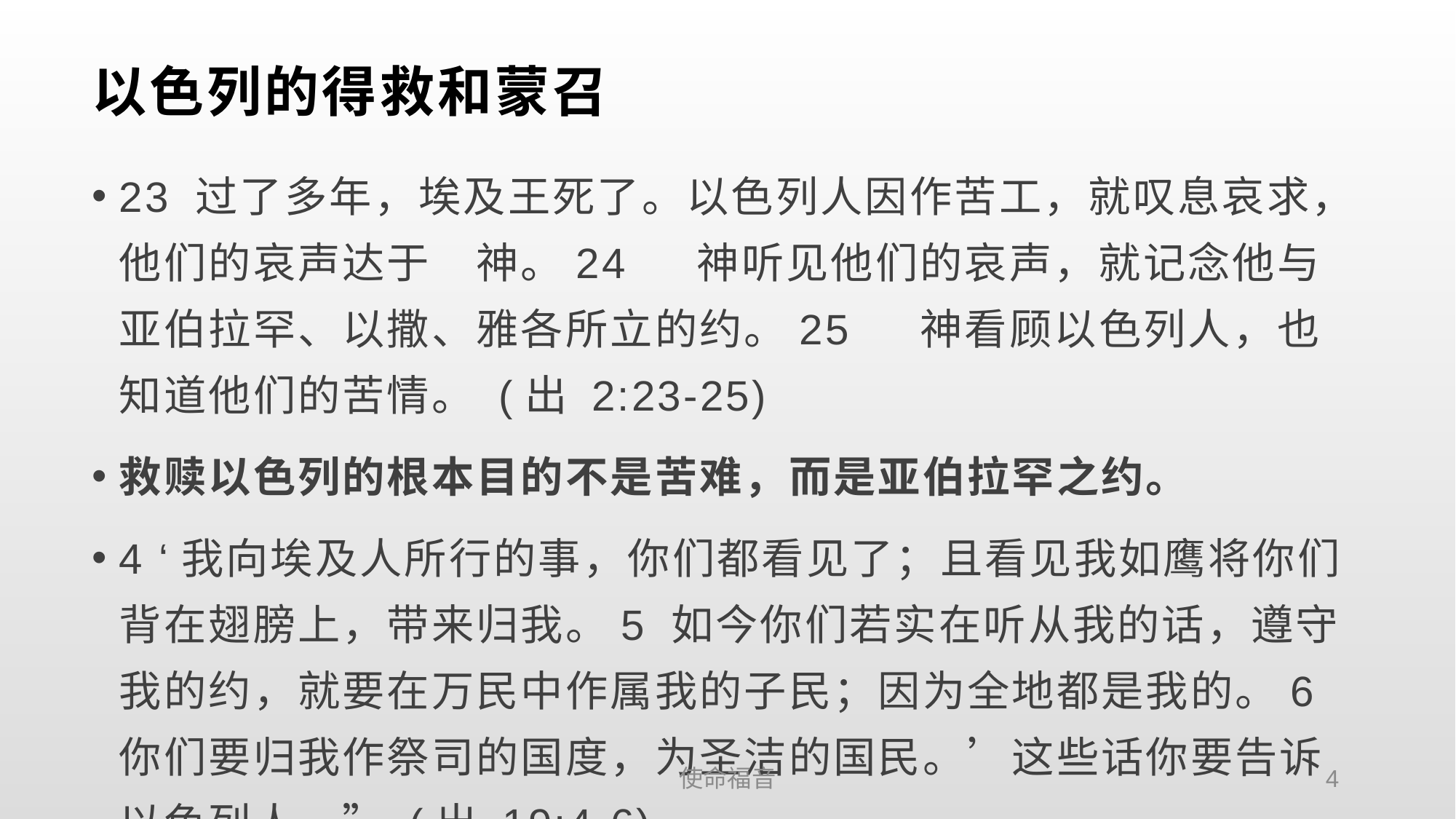

# 以色列的得救和蒙召
23 过了多年，埃及王死了。以色列人因作苦工，就叹息哀求，他们的哀声达于　神。24 　神听见他们的哀声，就记念他与亚伯拉罕、以撒、雅各所立的约。25 　神看顾以色列人，也知道他们的苦情。 (出 2:23-25)
救赎以色列的根本目的不是苦难，而是亚伯拉罕之约。
4 ‘我向埃及人所行的事，你们都看见了；且看见我如鹰将你们背在翅膀上，带来归我。5 如今你们若实在听从我的话，遵守我的约，就要在万民中作属我的子民；因为全地都是我的。6 你们要归我作祭司的国度，为圣洁的国民。’这些话你要告诉以色列人。” (出 19:4-6)
以色列蒙召是为了成为神的国，应验亚伯拉罕之约。
使命福音
4